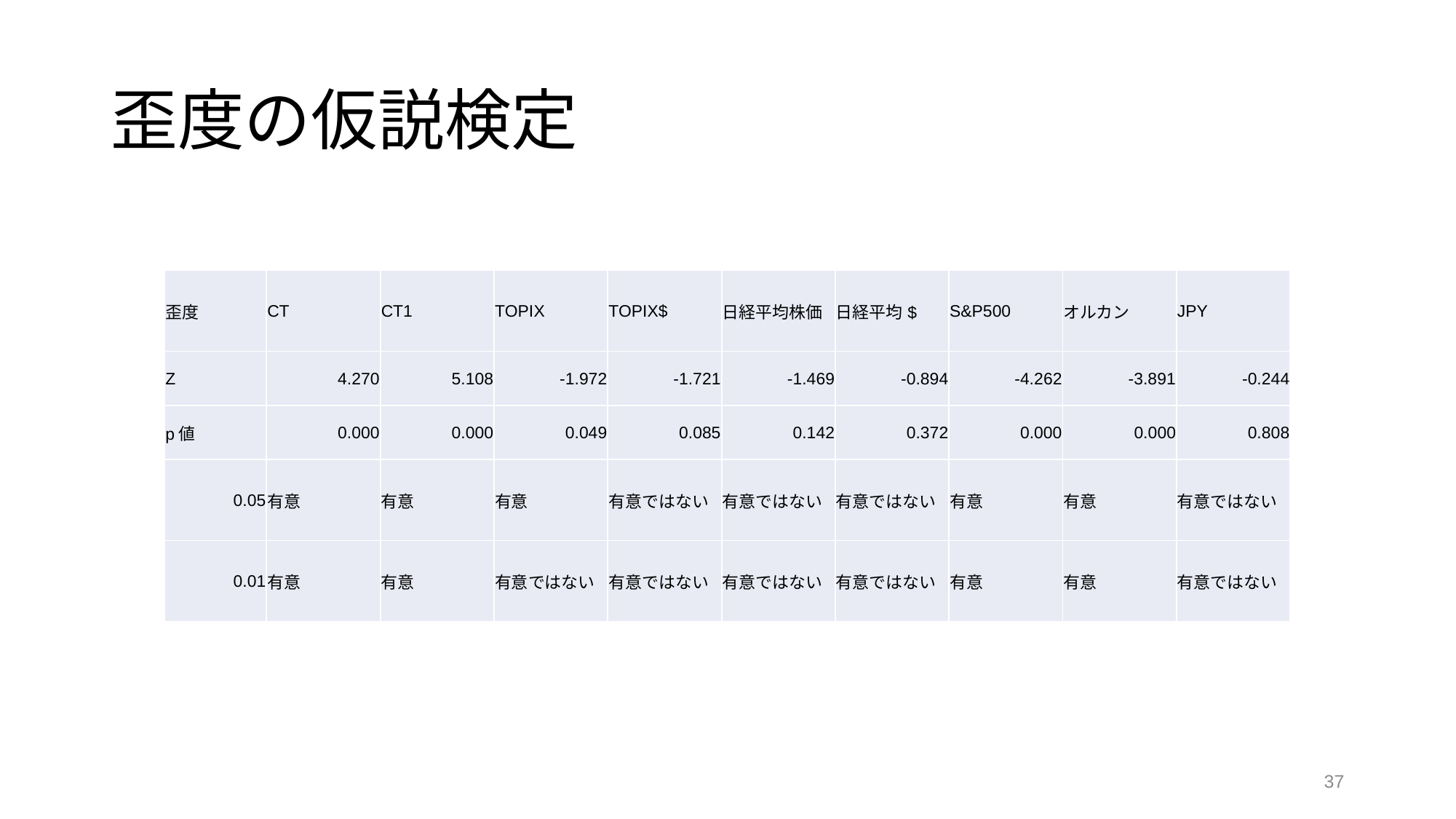

# 歪度の仮説検定
| 歪度 | CT | CT1 | TOPIX | TOPIX$ | 日経平均株価 | 日経平均$ | S&P500 | オルカン | JPY |
| --- | --- | --- | --- | --- | --- | --- | --- | --- | --- |
| Z | 4.270 | 5.108 | -1.972 | -1.721 | -1.469 | -0.894 | -4.262 | -3.891 | -0.244 |
| p値 | 0.000 | 0.000 | 0.049 | 0.085 | 0.142 | 0.372 | 0.000 | 0.000 | 0.808 |
| 0.05 | 有意 | 有意 | 有意 | 有意ではない | 有意ではない | 有意ではない | 有意 | 有意 | 有意ではない |
| 0.01 | 有意 | 有意 | 有意ではない | 有意ではない | 有意ではない | 有意ではない | 有意 | 有意 | 有意ではない |
37